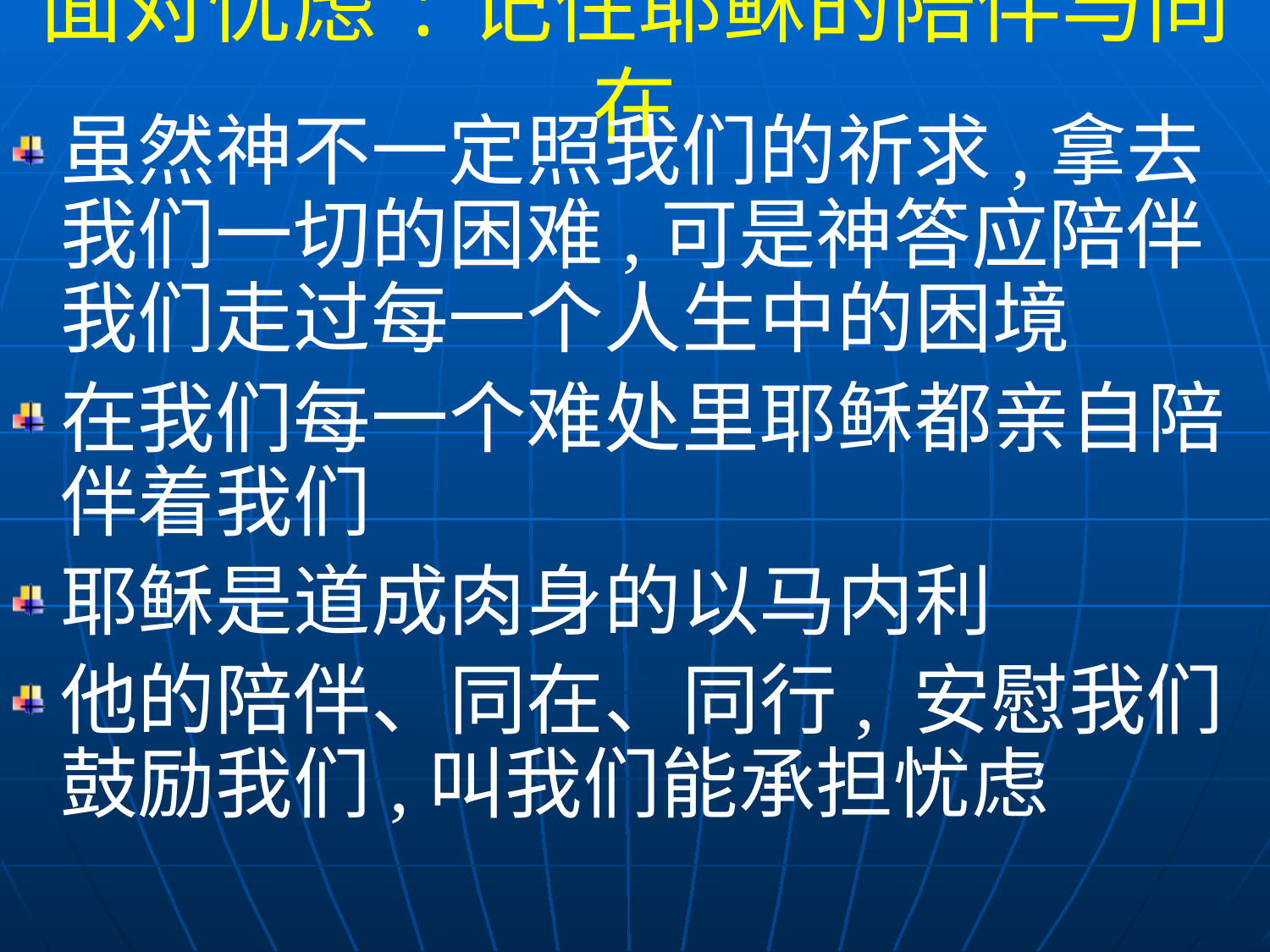

面对忧虑:记住耶稣的陪伴与同在
虽然神不一定照我们的祈求,拿去我们一切的困难,可是神答应陪伴我们走过每一个人生中的困境
在我们每一个难处里耶稣都亲自陪伴着我们
耶稣是道成肉身的以马内利
他的陪伴、同在、同行, 安慰我们鼓励我们,叫我们能承担忧虑